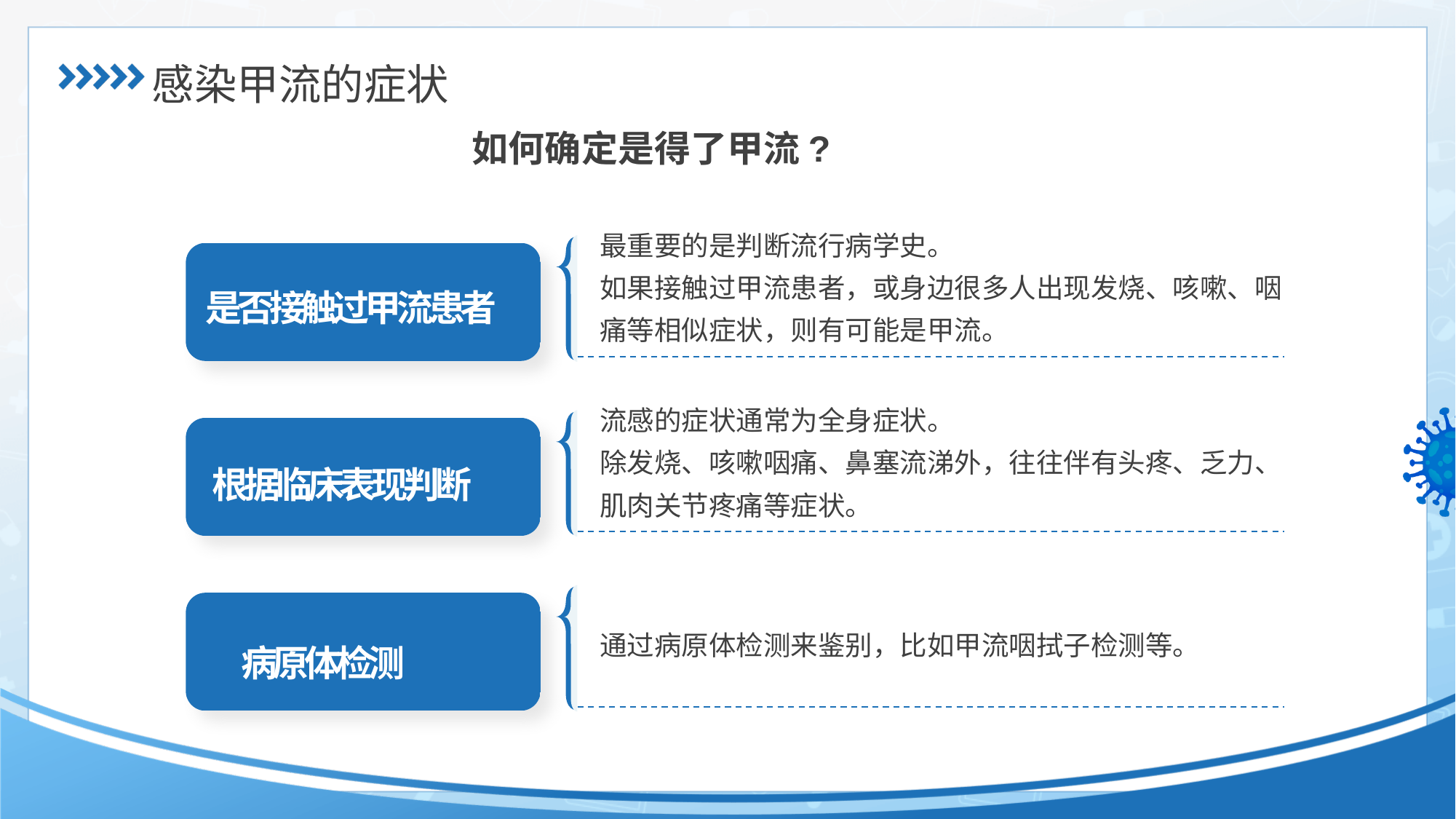

如何确定是得了甲流?
最重要的是判断流行病学史。
如果接触过甲流患者，或身边很多人出现发烧、咳嗽、咽痛等相似症状，则有可能是甲流。

是否接触过甲流患者
流感的症状通常为全身症状。
除发烧、咳嗽咽痛、鼻塞流涕外，往往伴有头疼、乏力、肌肉关节疼痛等症状。

根据临床表现判断

病原体检测
通过病原体检测来鉴别，比如甲流咽拭子检测等。